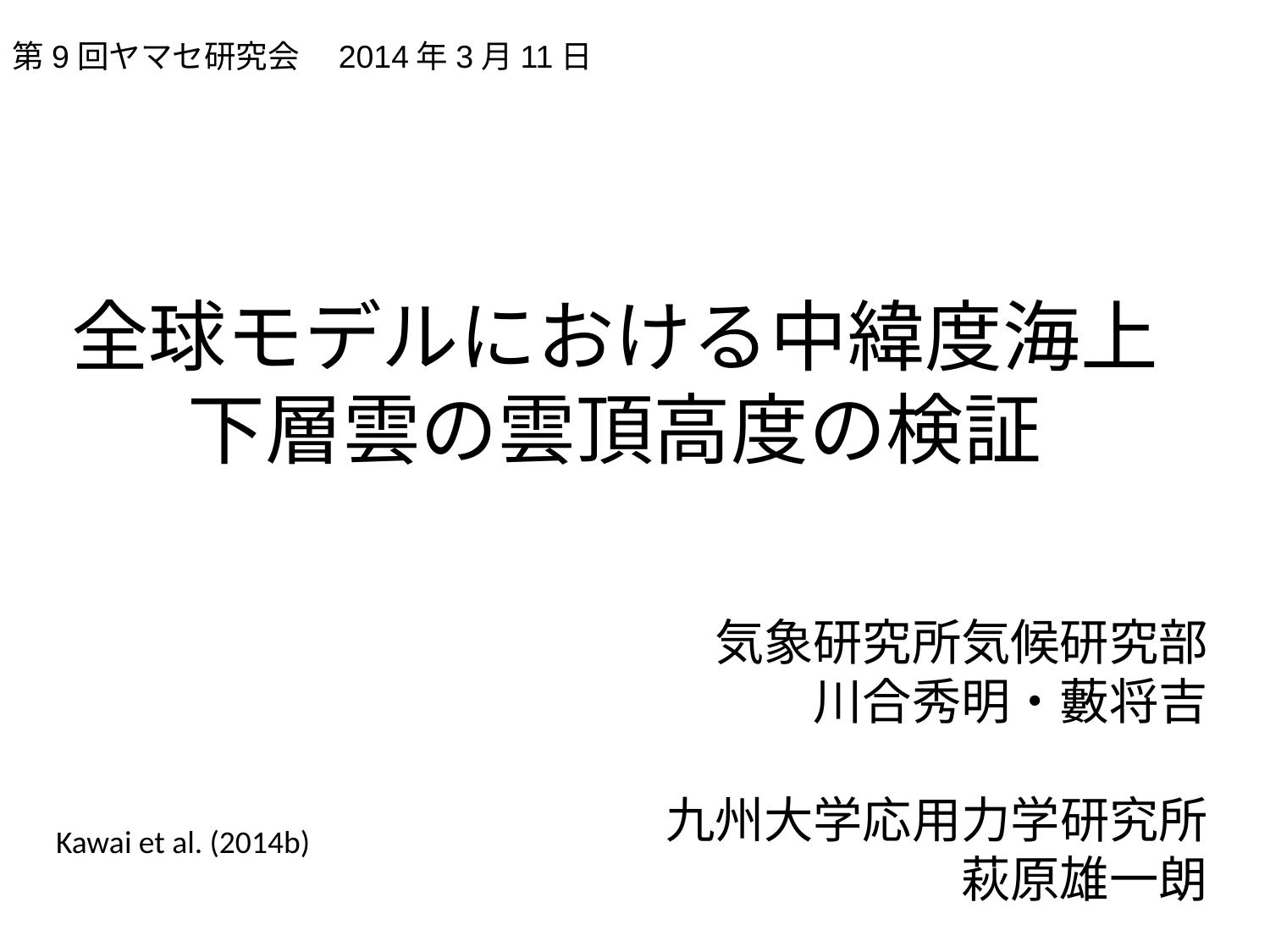

第9回ヤマセ研究会　2014年3月11日
# 全球モデルにおける中緯度海上下層雲の雲頂高度の検証
気象研究所気候研究部
川合秀明・藪将吉

九州大学応用力学研究所
萩原雄一朗
Kawai et al. (2014b)